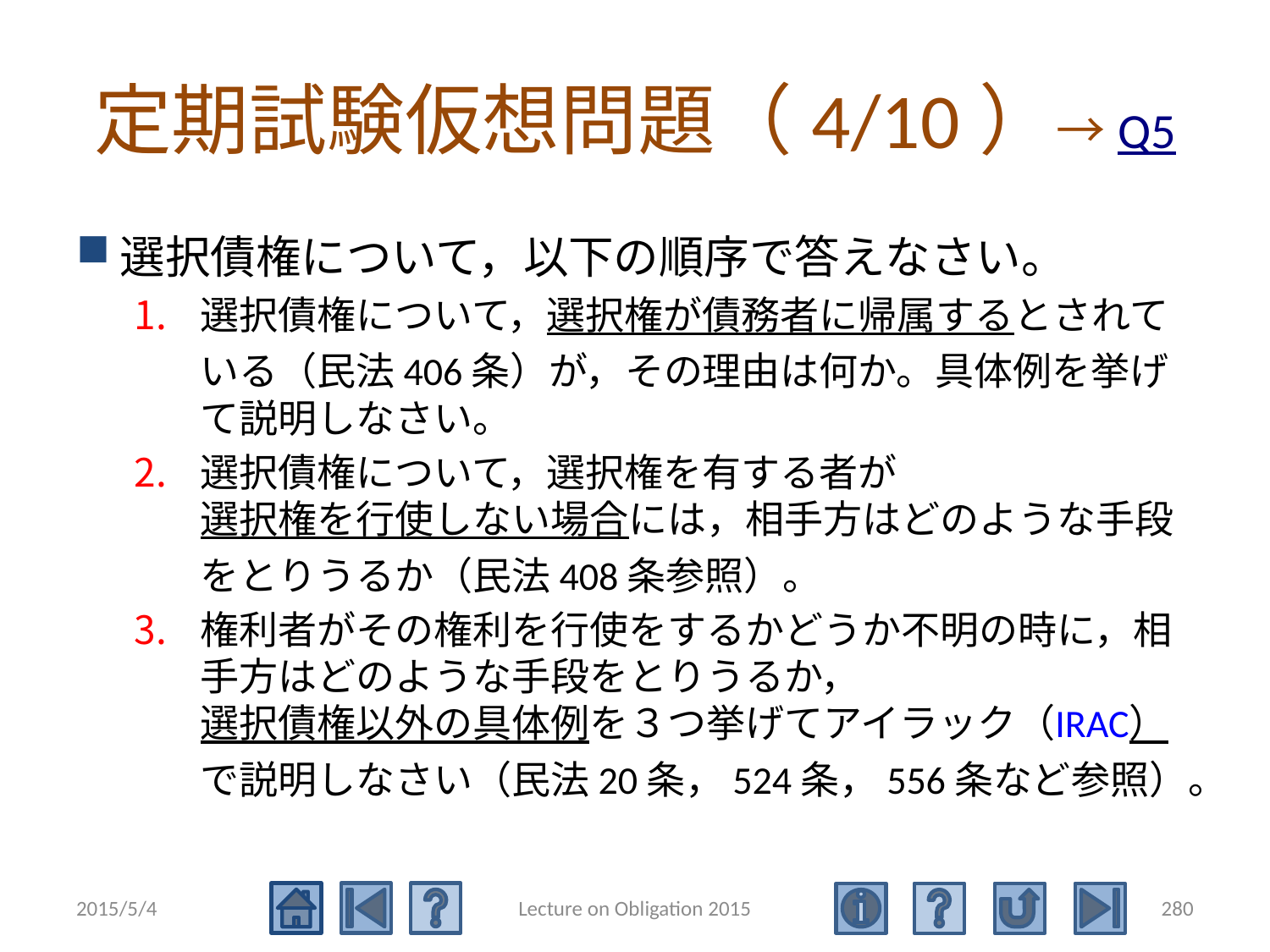

# 定期試験仮想問題（4/10）→Q5
選択債権について，以下の順序で答えなさい。
選択債権について，選択権が債務者に帰属するとされている（民法406条）が，その理由は何か。具体例を挙げて説明しなさい。
選択債権について，選択権を有する者が選択権を行使しない場合には，相手方はどのような手段をとりうるか（民法408条参照）。
権利者がその権利を行使をするかどうか不明の時に，相手方はどのような手段をとりうるか，選択債権以外の具体例を３つ挙げてアイラック（IRAC）で説明しなさい（民法20条，524条，556条など参照）。
2015/5/4
Lecture on Obligation 2015
280